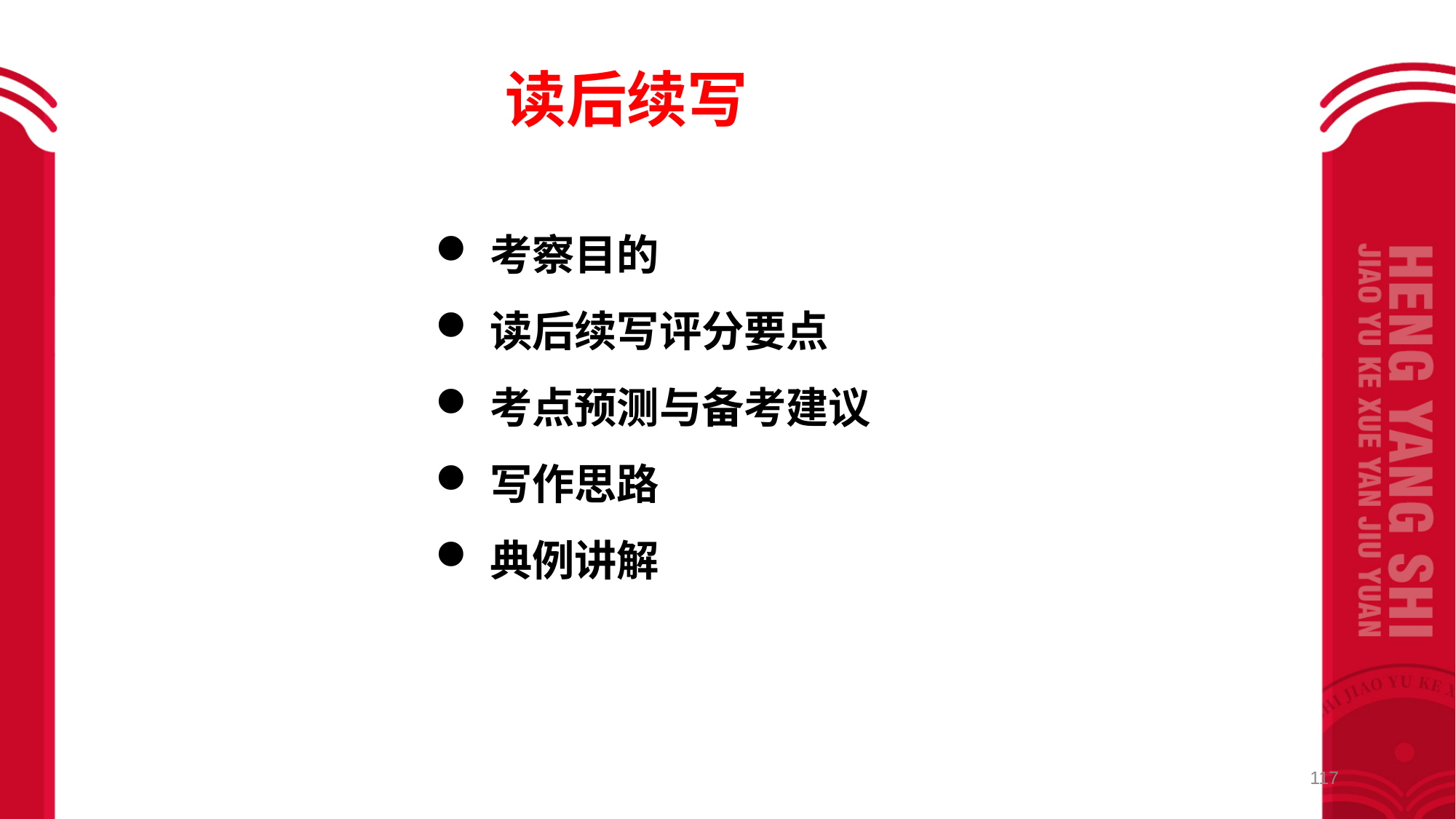

读后续写
考察目的
读后续写评分要点
考点预测与备考建议
写作思路
典例讲解

117